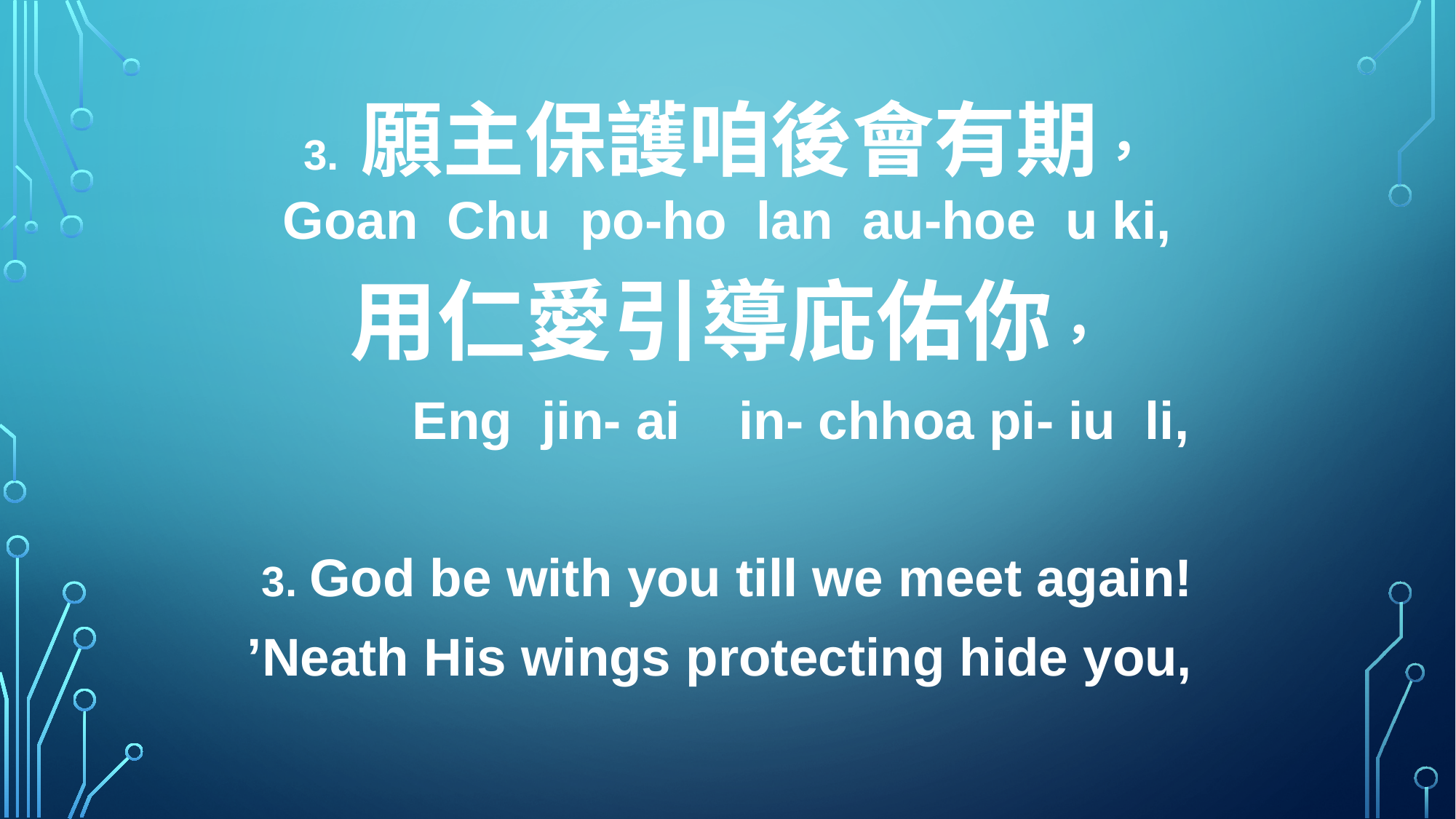

3. 願主保護咱後會有期，
Goan  Chu  po-ho  lan  au-hoe  u ki,
用仁愛引導庇佑你，
                  Eng  jin- ai    in- chhoa pi- iu  li,

3. God be with you till we meet again!
’Neath His wings protecting hide you,